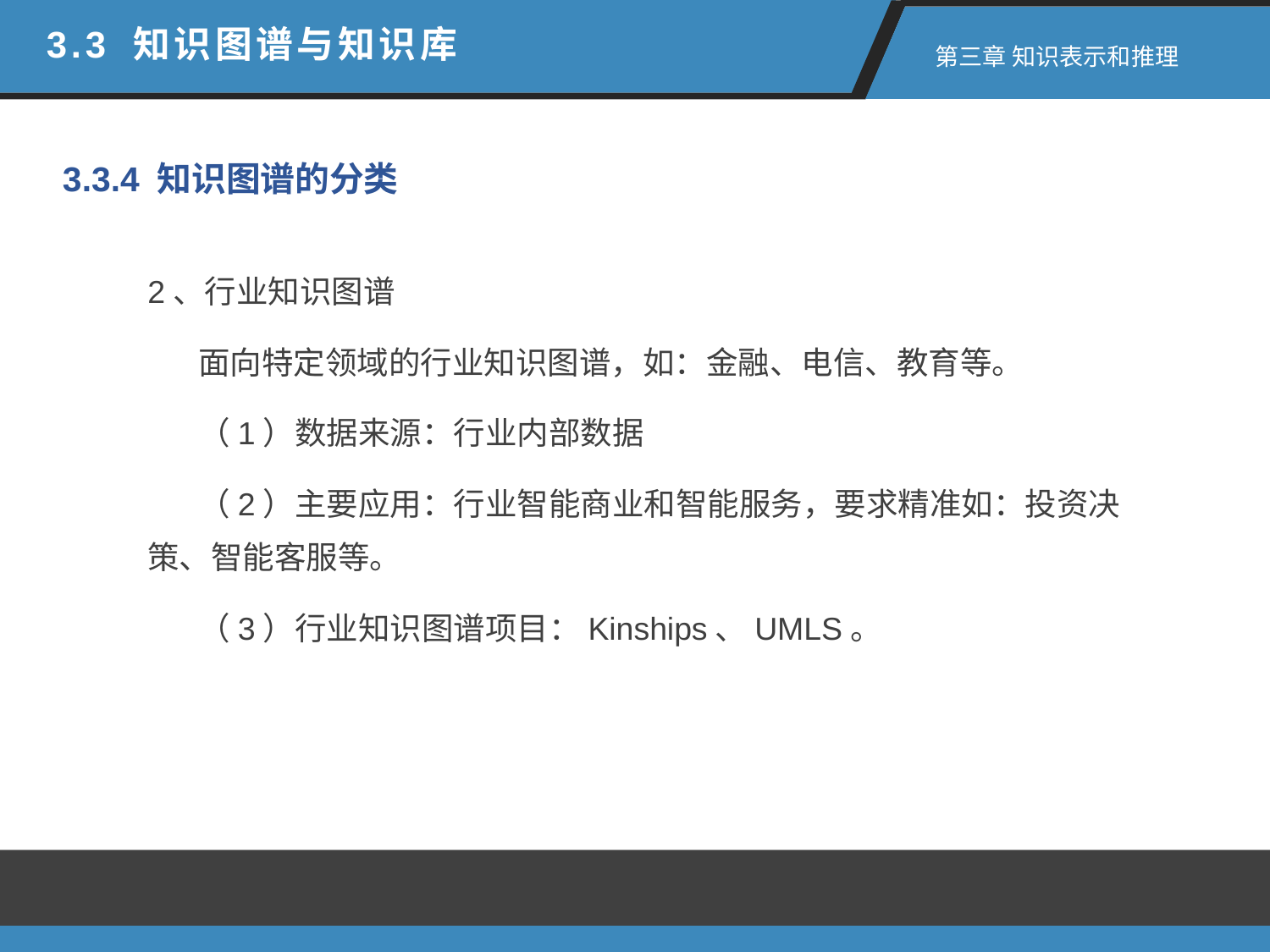

3.3 知识图谱与知识库
  第三章 知识表示和推理
3.3.4 知识图谱的分类
2、行业知识图谱
      面向特定领域的行业知识图谱，如：金融、电信、教育等。
      （1）数据来源：行业内部数据
      （2）主要应用：行业智能商业和智能服务，要求精准如：投资决策、智能客服等。
      （3）行业知识图谱项目：Kinships、UMLS。